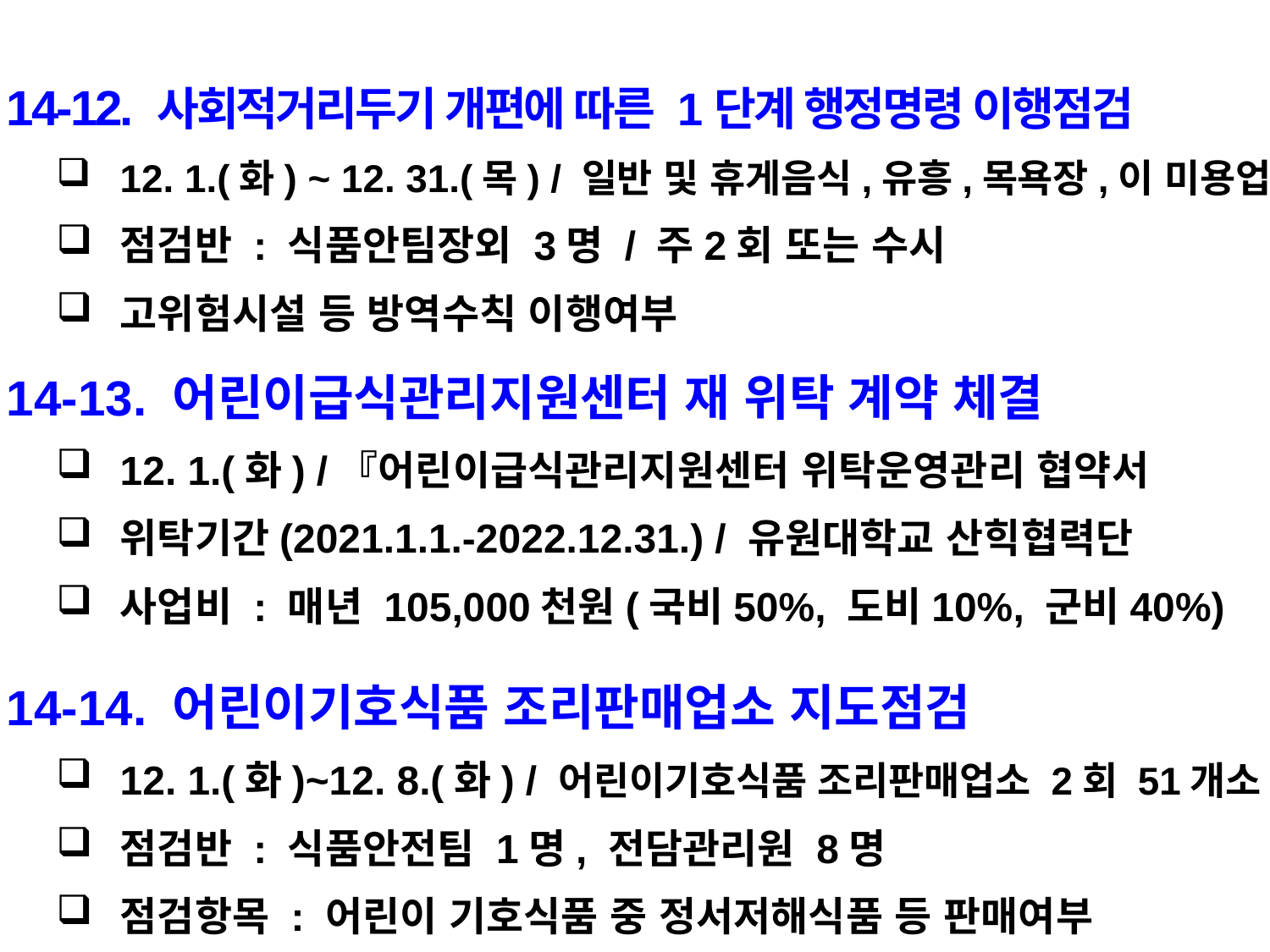

14-12. 사회적거리두기 개편에 따른 1단계 행정명령 이행점검
12. 1.(화) ~ 12. 31.(목) / 일반 및 휴게음식,유흥,목욕장,이 미용업
점검반 : 식품안팀장외 3명 / 주2회 또는 수시
고위험시설 등 방역수칙 이행여부
 14-13. 어린이급식관리지원센터 재 위탁 계약 체결
12. 1.(화) /『어린이급식관리지원센터 위탁운영관리 협약서
위탁기간(2021.1.1.-2022.12.31.) / 유원대학교 산힉협력단
사업비 : 매년 105,000천원(국비50%, 도비10%, 군비40%)
 14-14. 어린이기호식품 조리판매업소 지도점검
12. 1.(화)~12. 8.(화) / 어린이기호식품 조리판매업소 2회 51개소
점검반 : 식품안전팀 1명, 전담관리원 8명
점검항목 : 어린이 기호식품 중 정서저해식품 등 판매여부